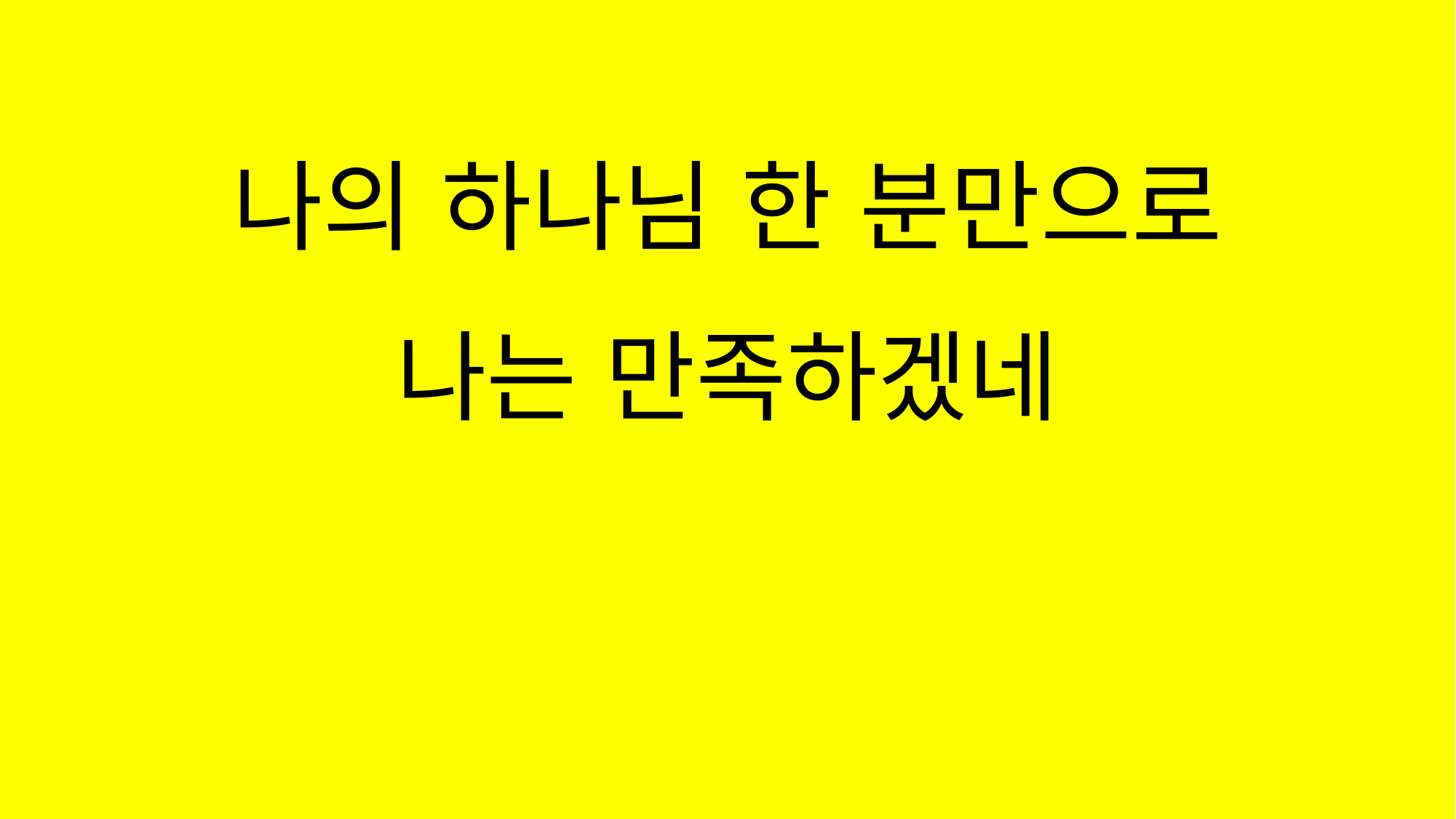

#
나의 하나님 한 분만으로

나는 만족하겠네